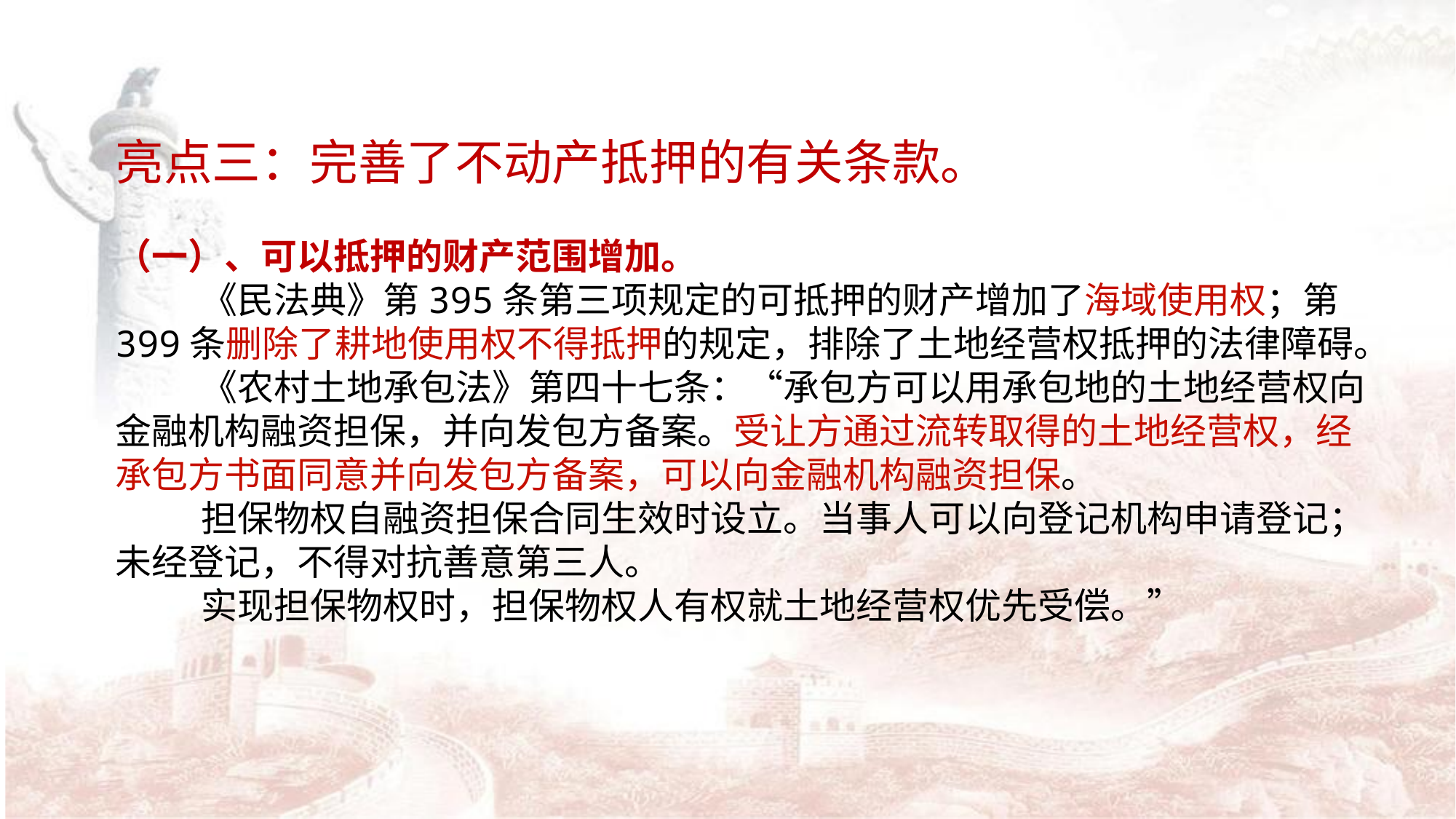

亮点三：完善了不动产抵押的有关条款。

（一）、可以抵押的财产范围增加。
《民法典》第395条第三项规定的可抵押的财产增加了海域使用权；第399条删除了耕地使用权不得抵押的规定，排除了土地经营权抵押的法律障碍。
《农村土地承包法》第四十七条：“承包方可以用承包地的土地经营权向金融机构融资担保，并向发包方备案。受让方通过流转取得的土地经营权，经承包方书面同意并向发包方备案，可以向金融机构融资担保。
担保物权自融资担保合同生效时设立。当事人可以向登记机构申请登记；未经登记，不得对抗善意第三人。
实现担保物权时，担保物权人有权就土地经营权优先受偿。”